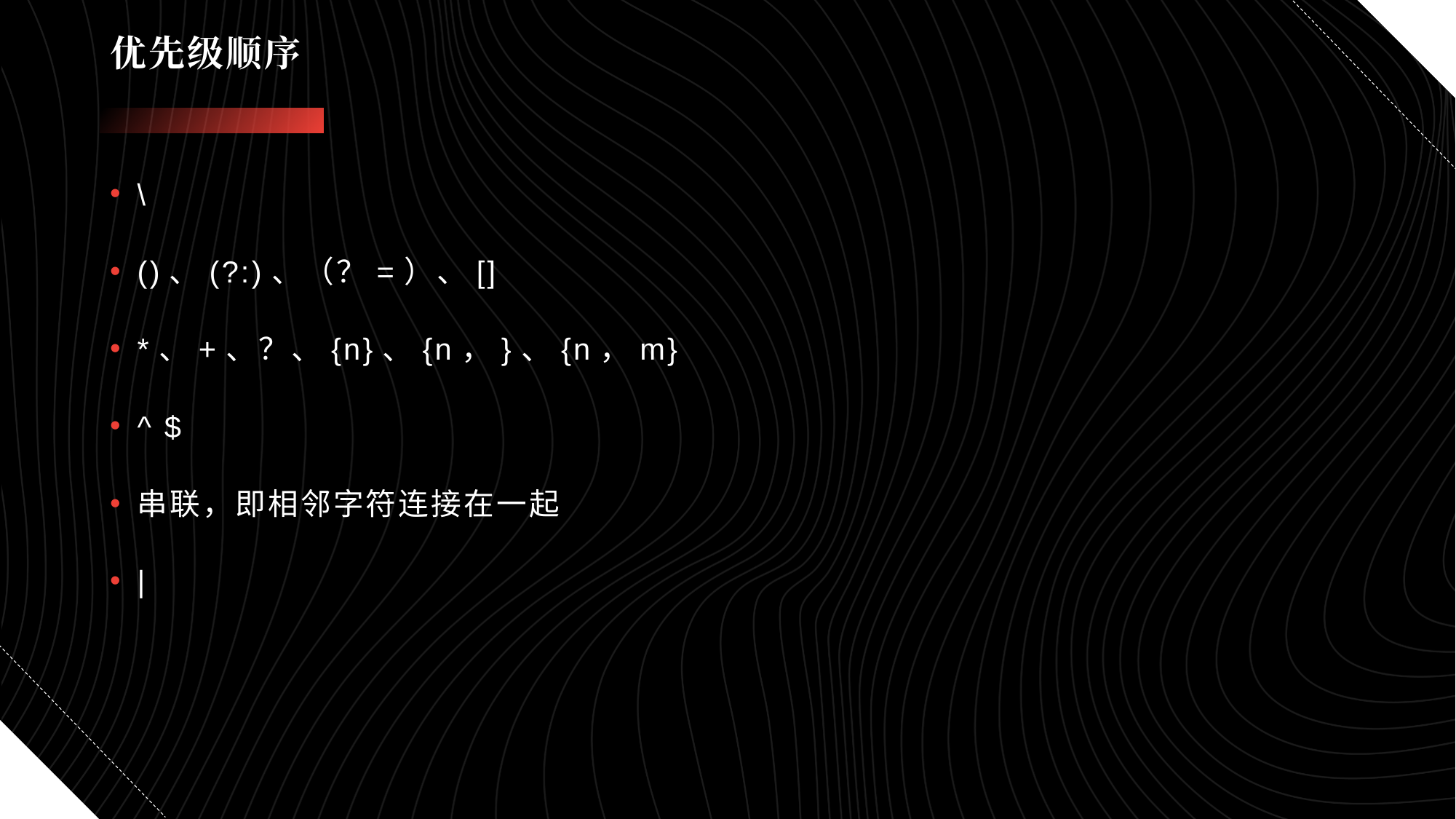

# 优先级顺序
\
()、(?:)、（？=）、[]
*、+、？、{n}、{n，}、{n，m}
^ $
串联，即相邻字符连接在一起
|